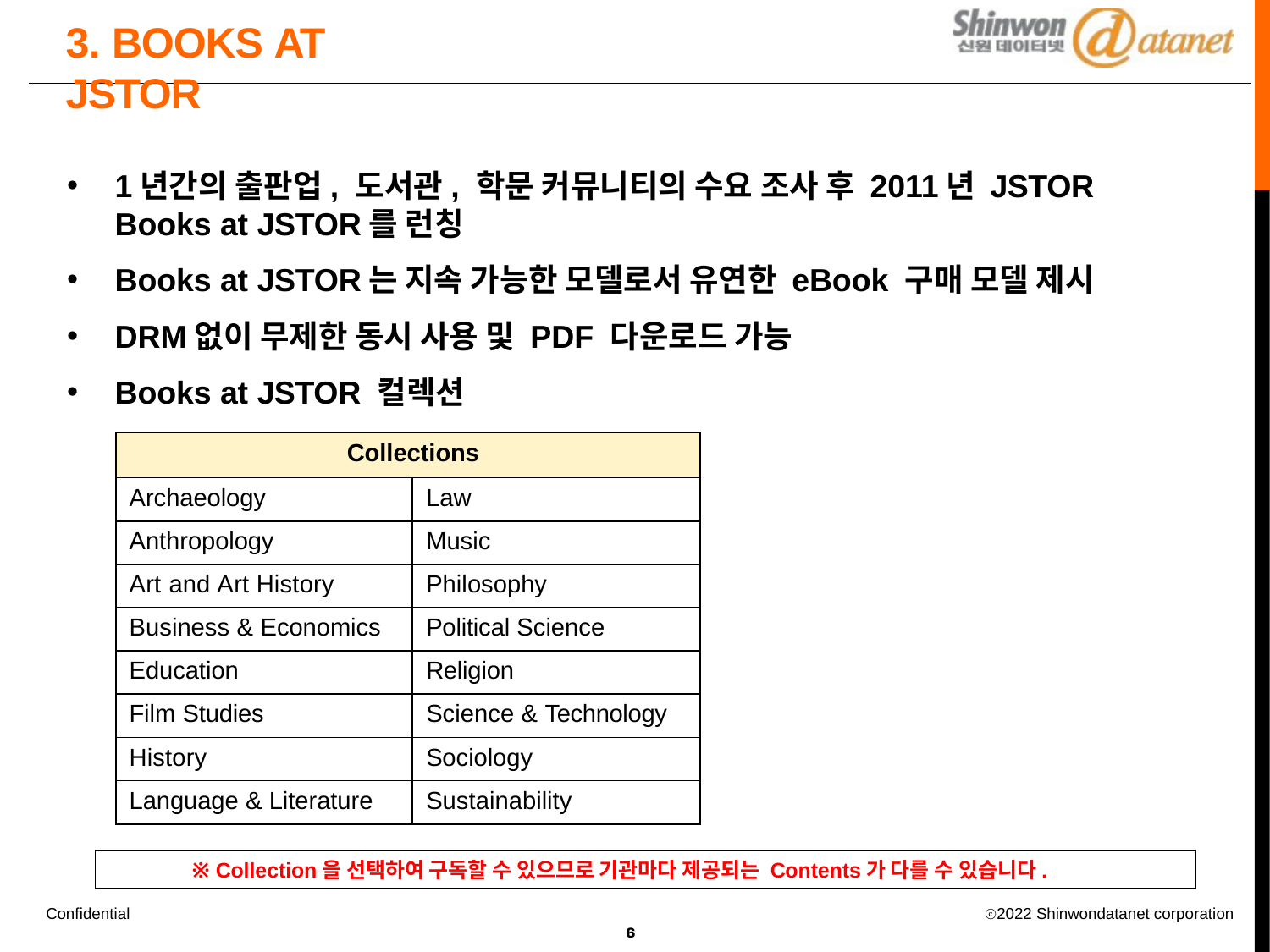

# 3. BOOKS AT JSTOR
1년간의 출판업, 도서관, 학문 커뮤니티의 수요 조사 후 2011년 JSTOR  Books at JSTOR를 런칭
Books at JSTOR는 지속 가능한 모델로서 유연한 eBook 구매 모델 제시
DRM없이 무제한 동시 사용 및 PDF 다운로드 가능
Books at JSTOR 컬렉션
| Collections |  |
| --- | --- |
| Archaeology | Law |
| Anthropology | Music |
| Art and Art History | Philosophy |
| Business & Economics | Political Science |
| Education | Religion |
| Film Studies | Science & Technology |
| History | Sociology |
| Language & Literature | Sustainability |

※ Collection을 선택하여 구독할 수 있으므로 기관마다 제공되는 Contents가 다를 수 있습니다.
ⓒ2022 Shinwondatanet corporation
6
Confidential